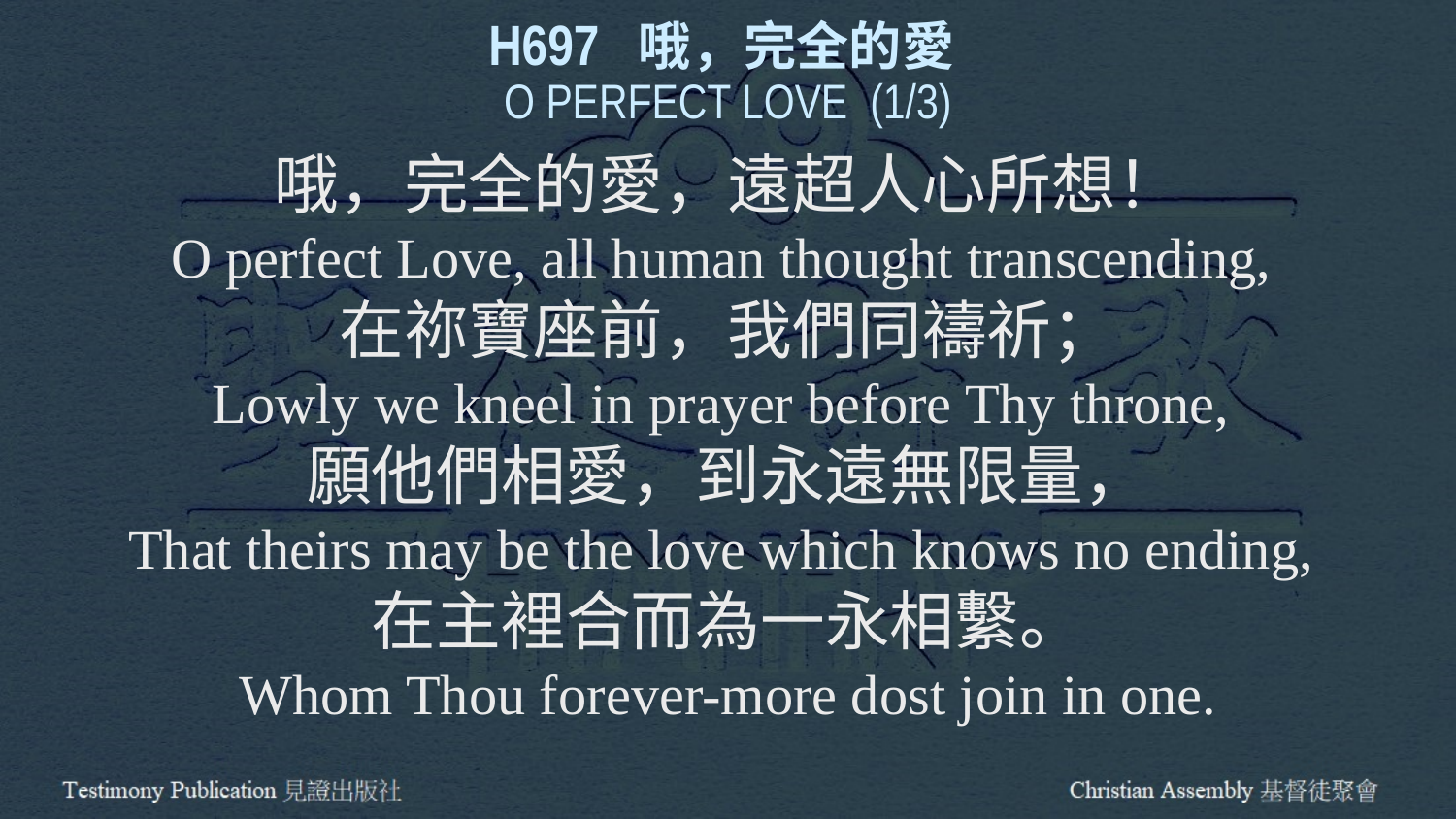

H697  哦，完全的愛
O PERFECT LOVE  (1/3)
哦，完全的愛，遠超人心所想！
O perfect Love, all human thought transcending,
在祢寶座前，我們同禱祈；
Lowly we kneel in prayer before Thy throne,
願他們相愛，到永遠無限量，
That theirs may be the love which knows no ending,
在主裡合而為一永相繫。
Whom Thou forever-more dost join in one.